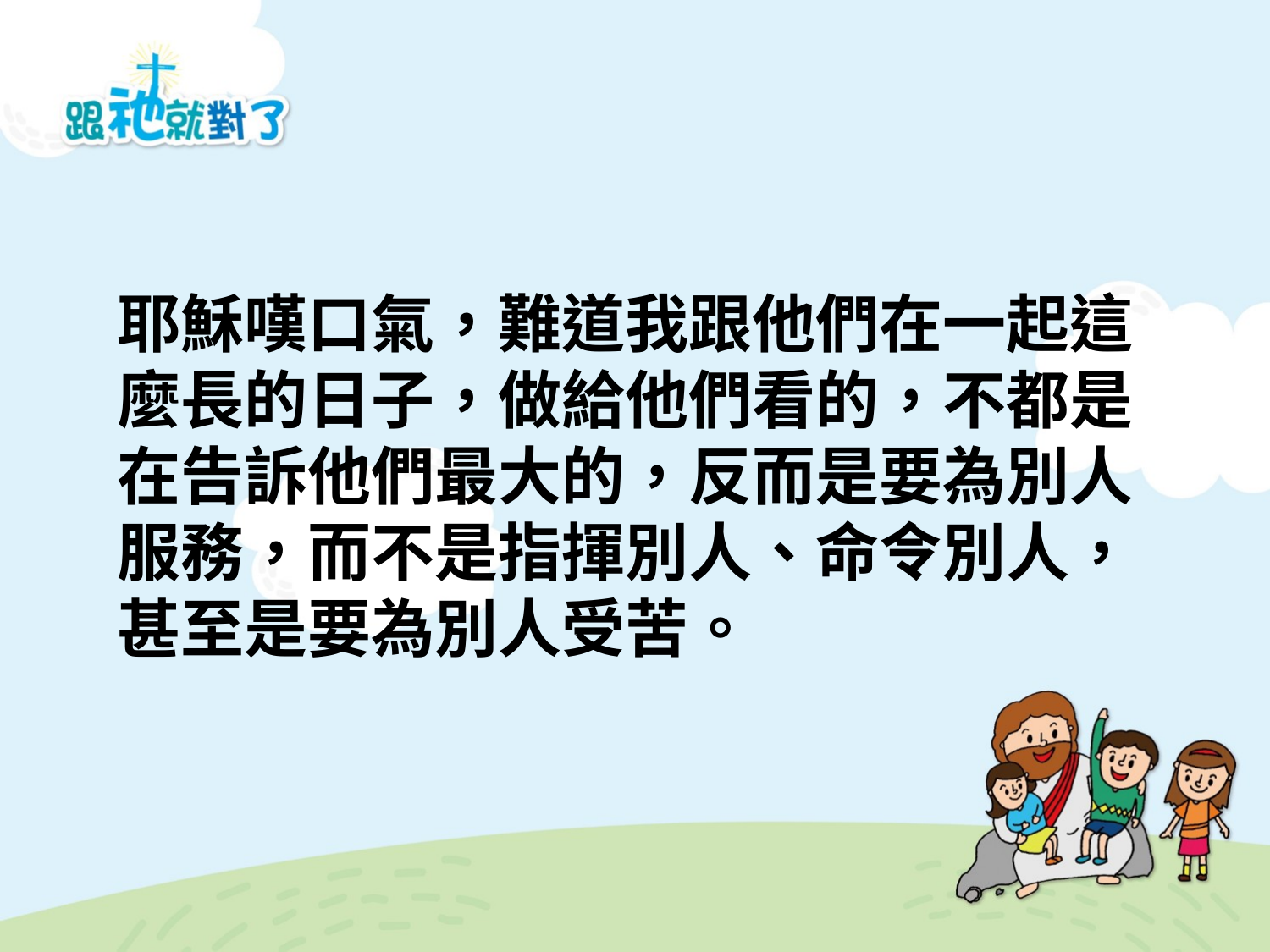

耶穌嘆口氣，難道我跟他們在一起這麼長的日子，做給他們看的，不都是在告訴他們最大的，反而是要為別人服務，而不是指揮別人、命令別人，甚至是要為別人受苦。